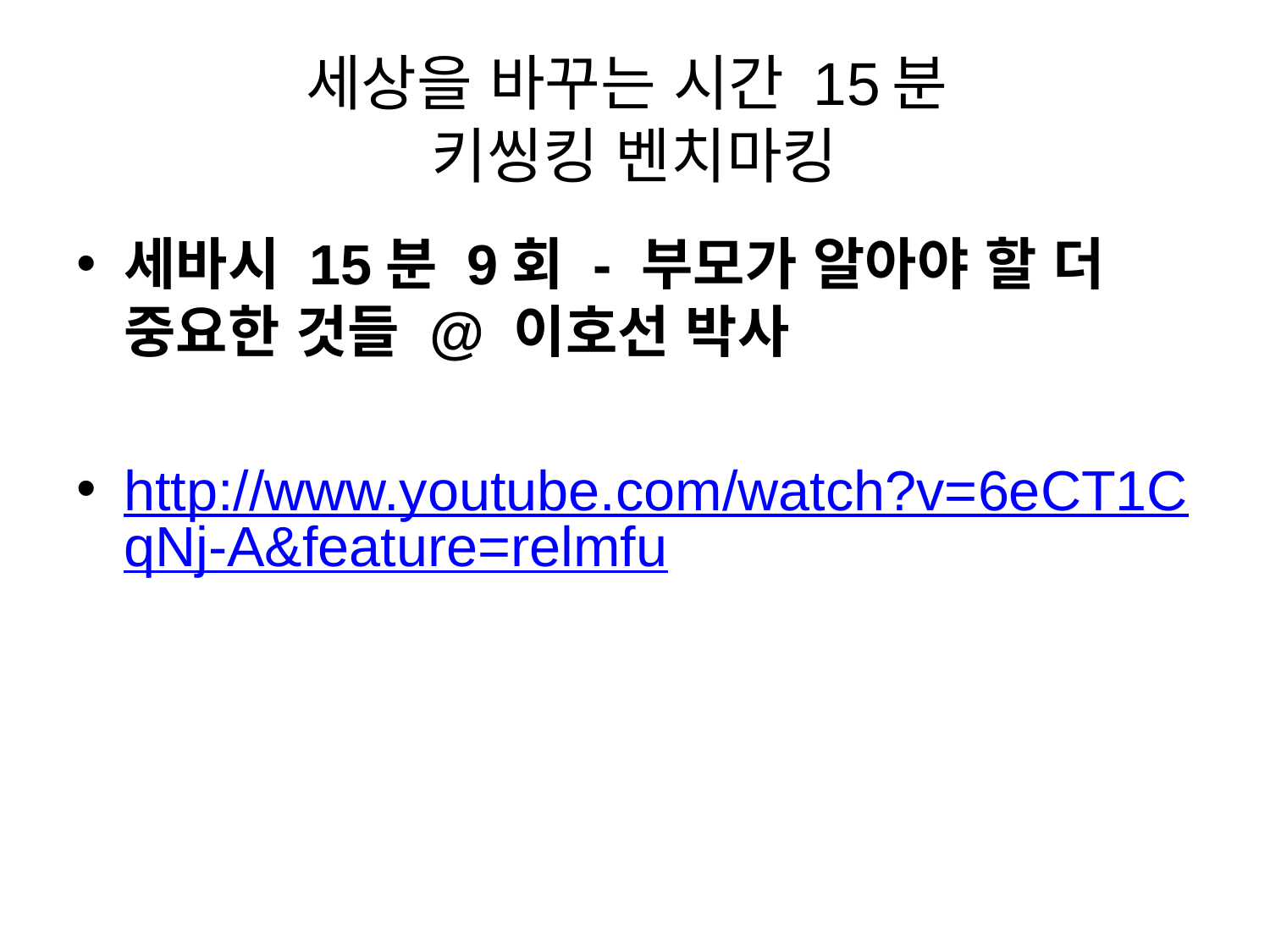

# 세상을 바꾸는 시간 15분 키씽킹 벤치마킹
세바시 15분 9회 - 부모가 알아야 할 더 중요한 것들 @ 이호선 박사

http://www.youtube.com/watch?v=6eCT1CqNj-A&feature=relmfu